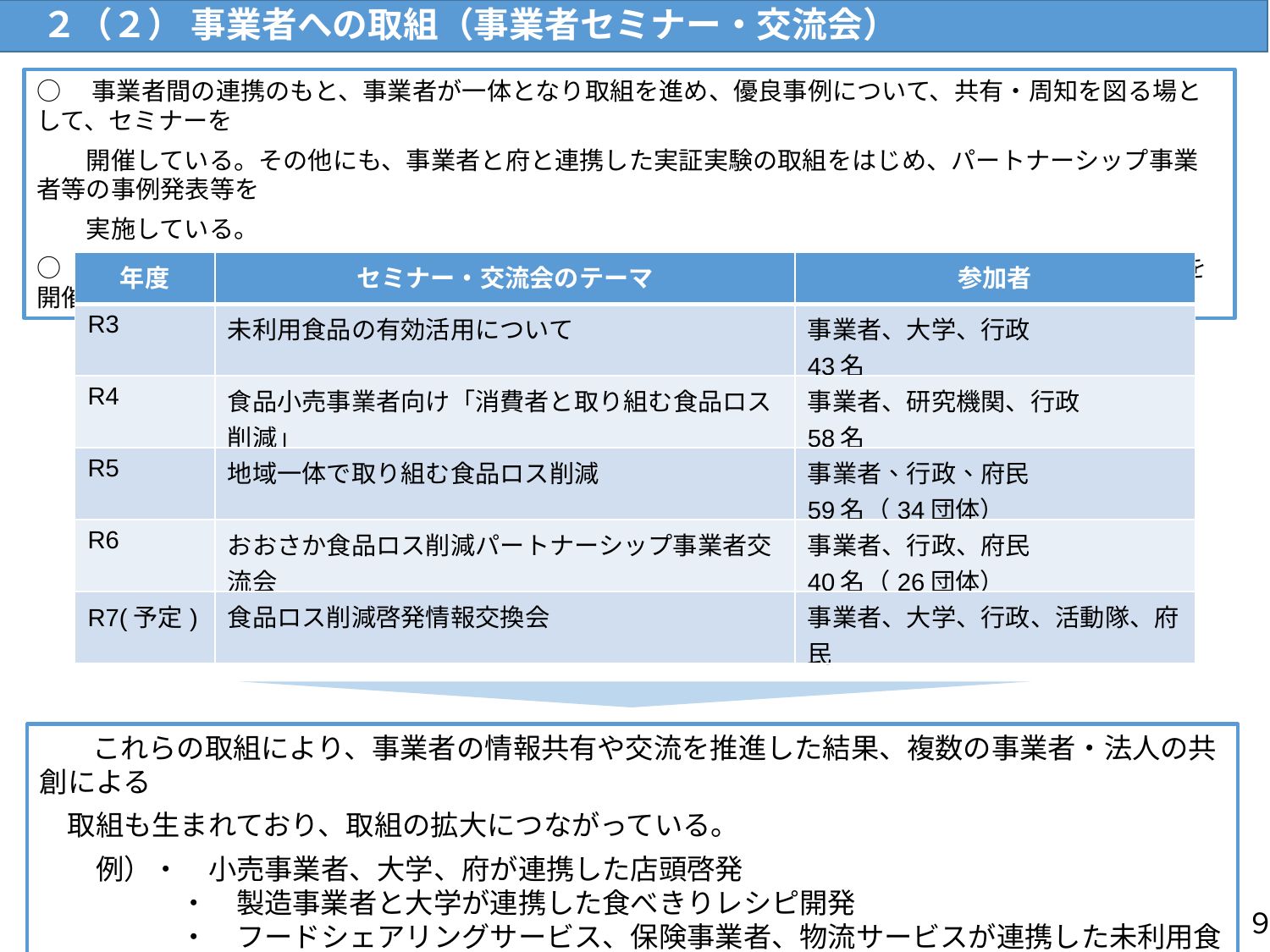

２（２） 事業者への取組（事業者セミナー・交流会）
○　事業者間の連携のもと、事業者が一体となり取組を進め、優良事例について、共有・周知を図る場として、セミナーを
　　開催している。その他にも、事業者と府と連携した実証実験の取組をはじめ、パートナーシップ事業者等の事例発表等を
　　実施している。
○　また、事業者同士の交流を促進するため、令和6年度からは、交流時間を長く確保した「交流会」を開催している。
| 年度 | セミナー・交流会のテーマ | 参加者 |
| --- | --- | --- |
| R3 | 未利用食品の有効活用について | 事業者、大学、行政 43名 |
| R4 | 食品小売事業者向け「消費者と取り組む食品ロス削減」 | 事業者、研究機関、行政 58名 |
| R5 | 地域一体で取り組む食品ロス削減 | 事業者、行政、府民 59名（34団体） |
| R6 | おおさか食品ロス削減パートナーシップ事業者交流会 | 事業者、行政、府民 40名（26団体） |
| R7(予定) | 食品ロス削減啓発情報交換会 | 事業者、大学、行政、活動隊、府民 |

　　これらの取組により、事業者の情報共有や交流を推進した結果、複数の事業者・法人の共創による
　取組も生まれており、取組の拡大につながっている。
　　例）・　小売事業者、大学、府が連携した店頭啓発
　　　　　・　製造事業者と大学が連携した食べきりレシピ開発
　　　　　・　フードシェアリングサービス、保険事業者、物流サービスが連携した未利用食品の2次流通実証
９